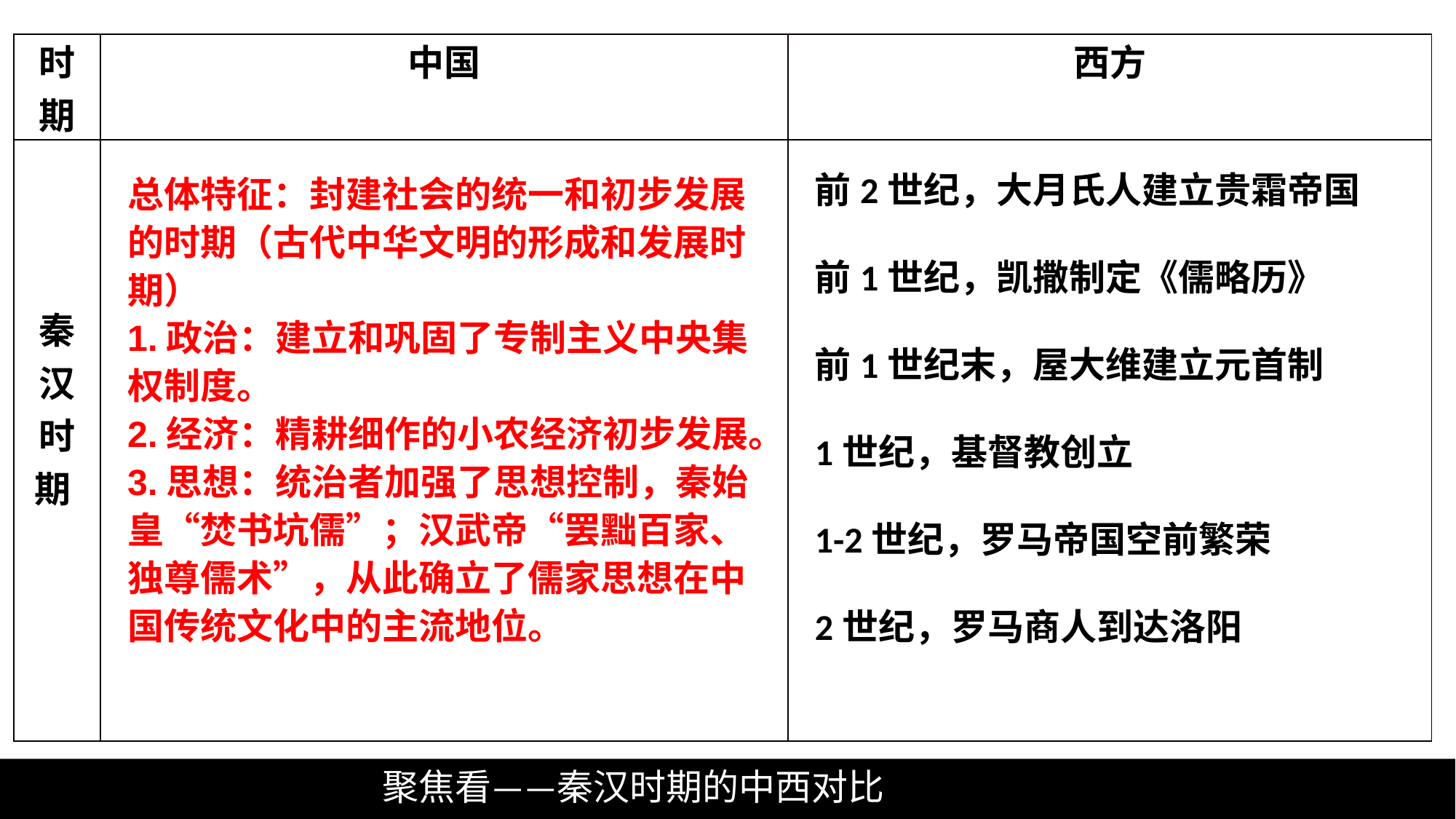

| 时期 | 中国 | 西方 |
| --- | --- | --- |
| 秦汉时期 |  |  |
总体特征：封建社会的统一和初步发展的时期（古代中华文明的形成和发展时期）
1.政治：建立和巩固了专制主义中央集权制度。
2.经济：精耕细作的小农经济初步发展。
3.思想：统治者加强了思想控制，秦始皇“焚书坑儒”；汉武帝“罢黜百家、独尊儒术”，从此确立了儒家思想在中国传统文化中的主流地位。
前2世纪，大月氏人建立贵霜帝国

前1世纪，凯撒制定《儒略历》

前1世纪末，屋大维建立元首制

1世纪，基督教创立

1-2世纪，罗马帝国空前繁荣

2世纪，罗马商人到达洛阳
                                                           聚焦看——秦汉时期的中西对比